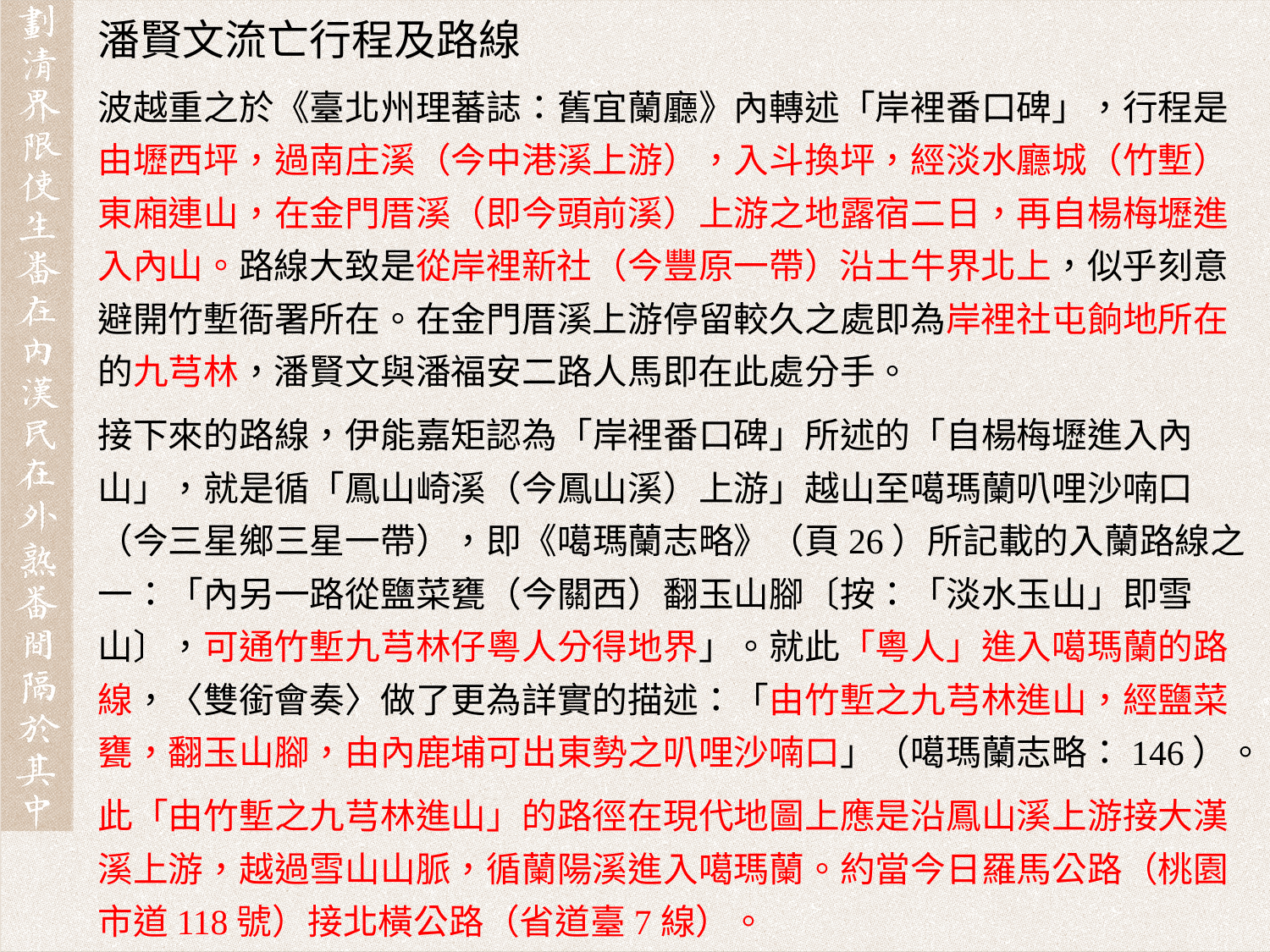

潘賢文流亡行程及路線
波越重之於《臺北州理蕃誌：舊宜蘭廳》內轉述「岸裡番口碑」，行程是由壢西坪，過南庄溪（今中港溪上游），入斗換坪，經淡水廳城（竹塹）東廂連山，在金門厝溪（即今頭前溪）上游之地露宿二日，再自楊梅壢進入內山。路線大致是從岸裡新社（今豐原一帶）沿土牛界北上，似乎刻意避開竹塹衙署所在。在金門厝溪上游停留較久之處即為岸裡社屯餉地所在的九芎林，潘賢文與潘福安二路人馬即在此處分手。
接下來的路線，伊能嘉矩認為「岸裡番口碑」所述的「自楊梅壢進入內山」，就是循「鳳山崎溪（今鳳山溪）上游」越山至噶瑪蘭叭哩沙喃口（今三星鄉三星一帶），即《噶瑪蘭志略》（頁26）所記載的入蘭路線之一：「內另一路從鹽菜甕（今關西）翻玉山腳〔按：「淡水玉山」即雪山〕，可通竹塹九芎林仔粵人分得地界」。就此「粵人」進入噶瑪蘭的路線，〈雙銜會奏〉做了更為詳實的描述：「由竹塹之九芎林進山，經鹽菜甕，翻玉山腳，由內鹿埔可出東勢之叭哩沙喃口」（噶瑪蘭志略：146）。
此「由竹塹之九芎林進山」的路徑在現代地圖上應是沿鳳山溪上游接大漢溪上游，越過雪山山脈，循蘭陽溪進入噶瑪蘭。約當今日羅馬公路（桃園市道118號）接北橫公路（省道臺7線）。